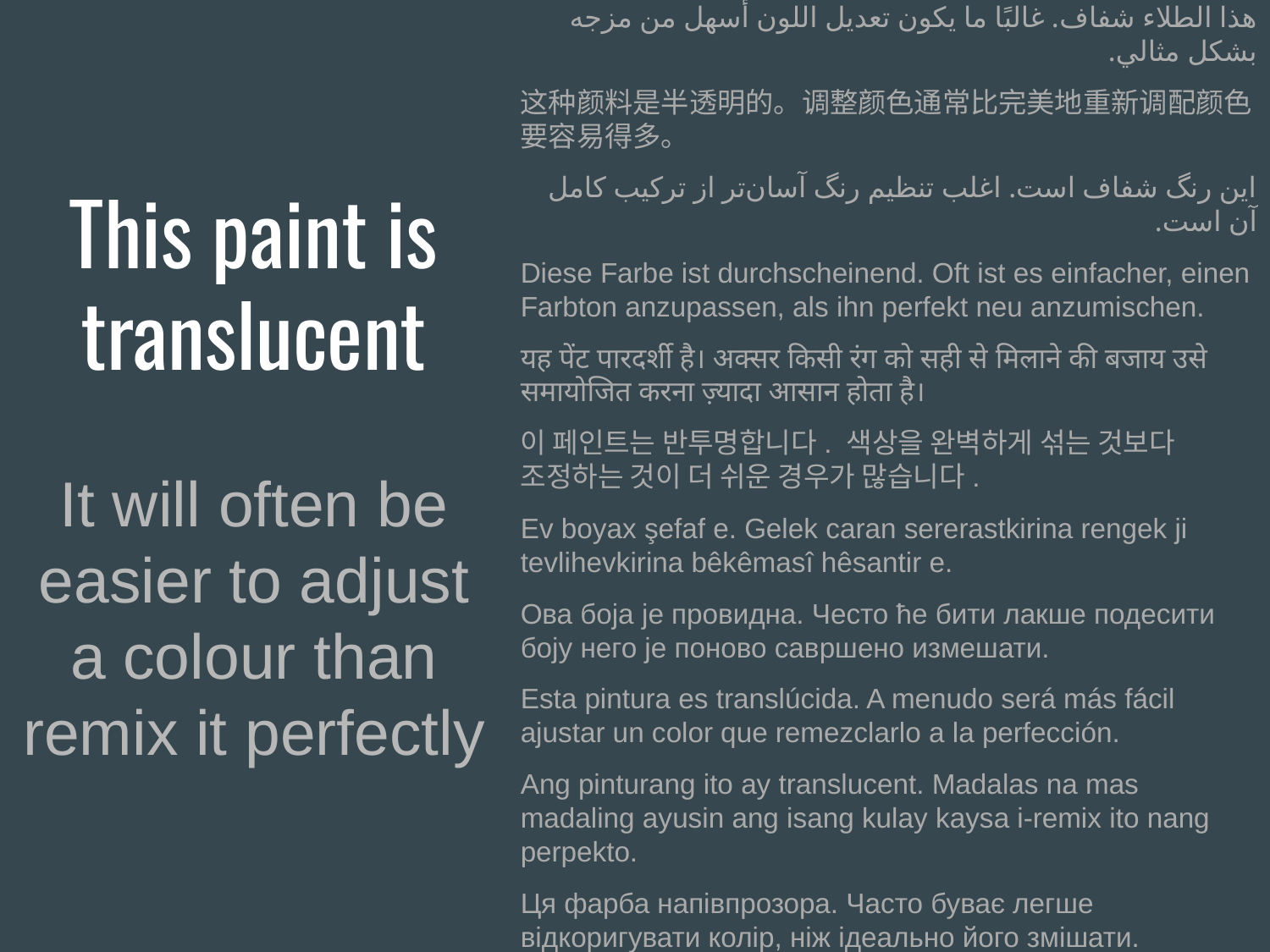

This paint is translucent

It will often be easier to adjust a colour than remix it perfectly
هذا الطلاء شفاف. غالبًا ما يكون تعديل اللون أسهل من مزجه بشكل مثالي.
这种颜料是半透明的。调整颜色通常比完美地重新调配颜色要容易得多。
این رنگ شفاف است. اغلب تنظیم رنگ آسان‌تر از ترکیب کامل آن است.
Diese Farbe ist durchscheinend. Oft ist es einfacher, einen Farbton anzupassen, als ihn perfekt neu anzumischen.
यह पेंट पारदर्शी है। अक्सर किसी रंग को सही से मिलाने की बजाय उसे समायोजित करना ज़्यादा आसान होता है।
이 페인트는 반투명합니다. 색상을 완벽하게 섞는 것보다 조정하는 것이 더 쉬운 경우가 많습니다.
Ev boyax şefaf e. Gelek caran sererastkirina rengek ji tevlihevkirina bêkêmasî hêsantir e.
Ова боја је провидна. Често ће бити лакше подесити боју него је поново савршено измешати.
Esta pintura es translúcida. A menudo será más fácil ajustar un color que remezclarlo a la perfección.
Ang pinturang ito ay translucent. Madalas na mas madaling ayusin ang isang kulay kaysa i-remix ito nang perpekto.
Ця фарба напівпрозора. Часто буває легше відкоригувати колір, ніж ідеально його змішати.